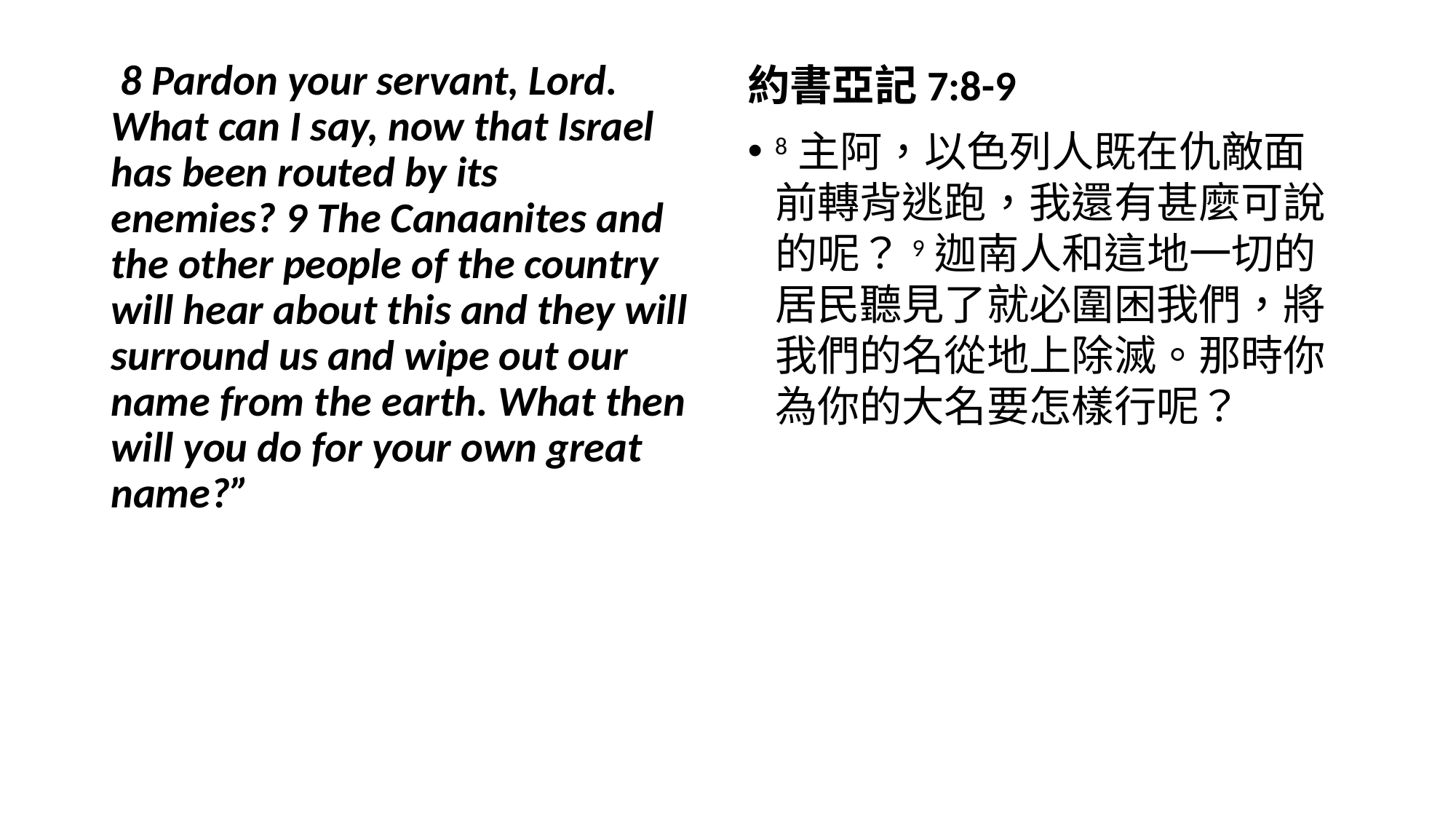

8 Pardon your servant, Lord. What can I say, now that Israel has been routed by its enemies? 9 The Canaanites and the other people of the country will hear about this and they will surround us and wipe out our name from the earth. What then will you do for your own great name?”

約書亞記7:8-9
8主阿，以色列人既在仇敵面前轉背逃跑，我還有甚麼可說的呢？9迦南人和這地一切的居民聽見了就必圍困我們，將我們的名從地上除滅。那時你為你的大名要怎樣行呢？